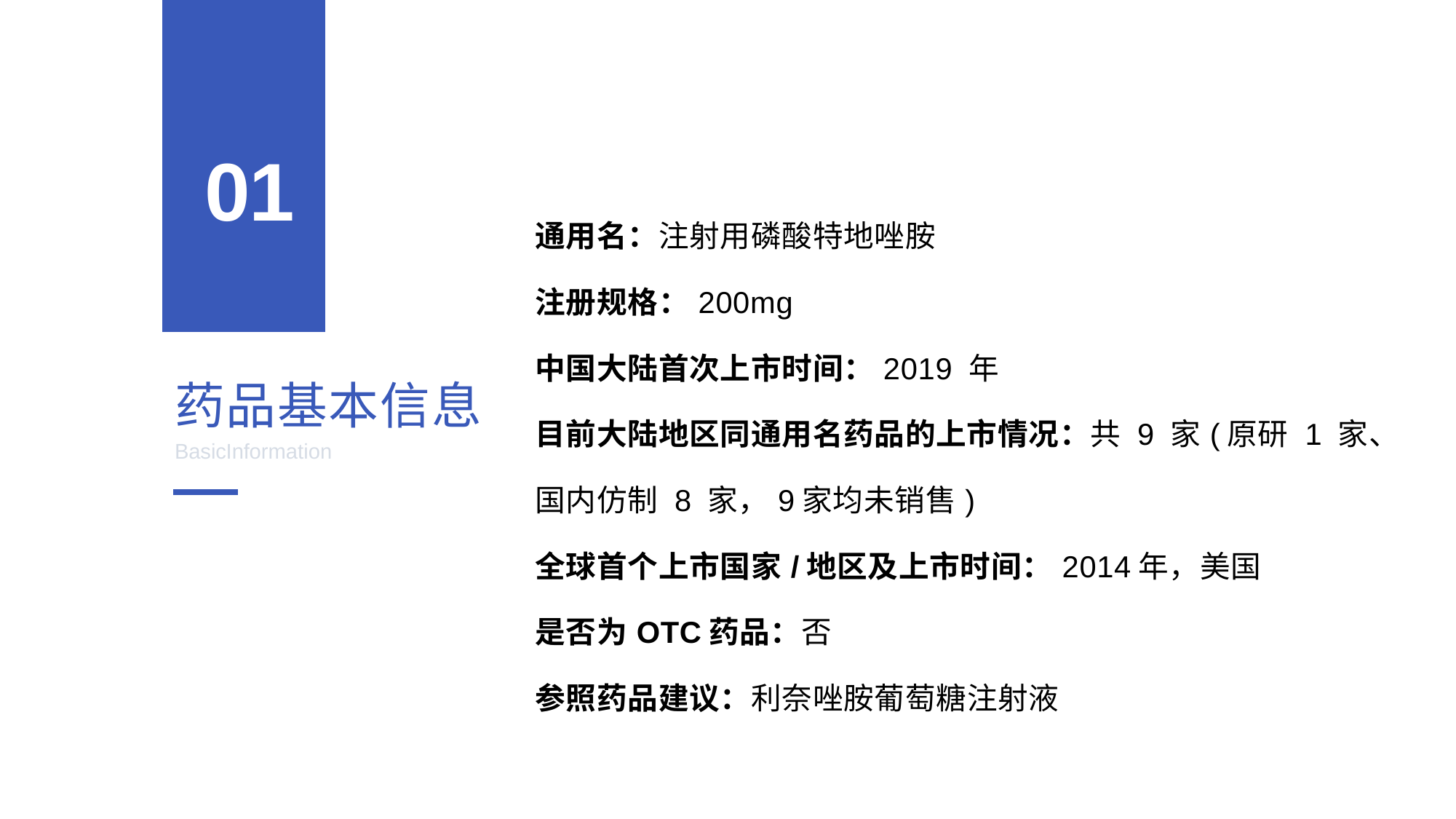

|  | 01 |  | 通用名：注射用磷酸特地唑胺 注册规格：200mg 中国大陆首次上市时间：2019 年 目前大陆地区同通用名药品的上市情况：共 9 家(原研 1 家、国内仿制 8 家，9家均未销售) 全球首个上市国家/地区及上市时间：2014年，美国 是否为OTC药品：否 参照药品建议：利奈唑胺葡萄糖注射液 |
| --- | --- | --- | --- |
| 药品基本信息 BasicInformation |  |  |  |
|  |  |  |  |